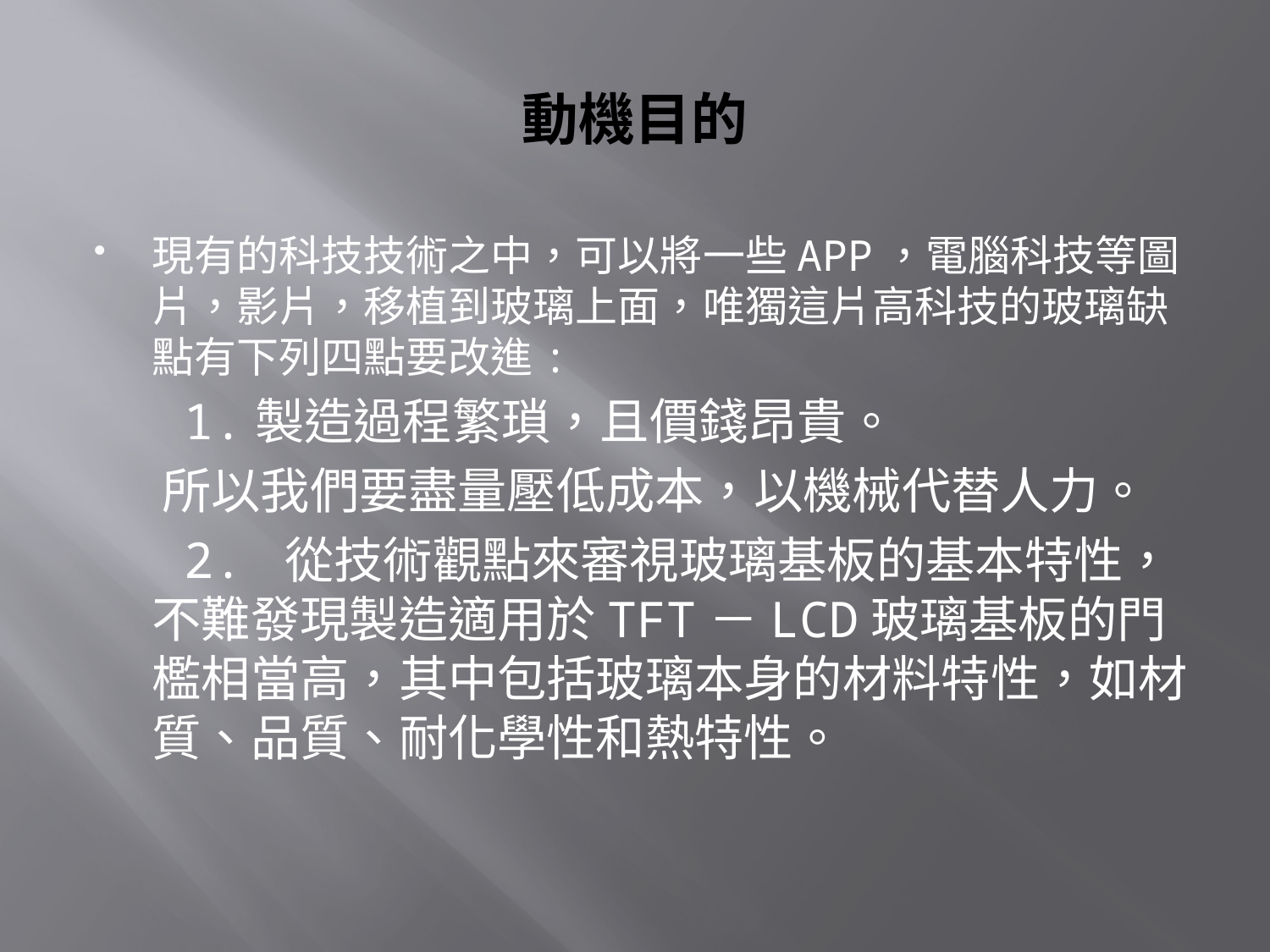

# 動機目的
現有的科技技術之中，可以將一些APP，電腦科技等圖片，影片，移植到玻璃上面，唯獨這片高科技的玻璃缺點有下列四點要改進:
   1.製造過程繁瑣，且價錢昂貴。
     所以我們要盡量壓低成本，以機械代替人力。
   2. 從技術觀點來審視玻璃基板的基本特性，不難發現製造適用於TFT－LCD玻璃基板的門檻相當高，其中包括玻璃本身的材料特性，如材質、品質、耐化學性和熱特性。